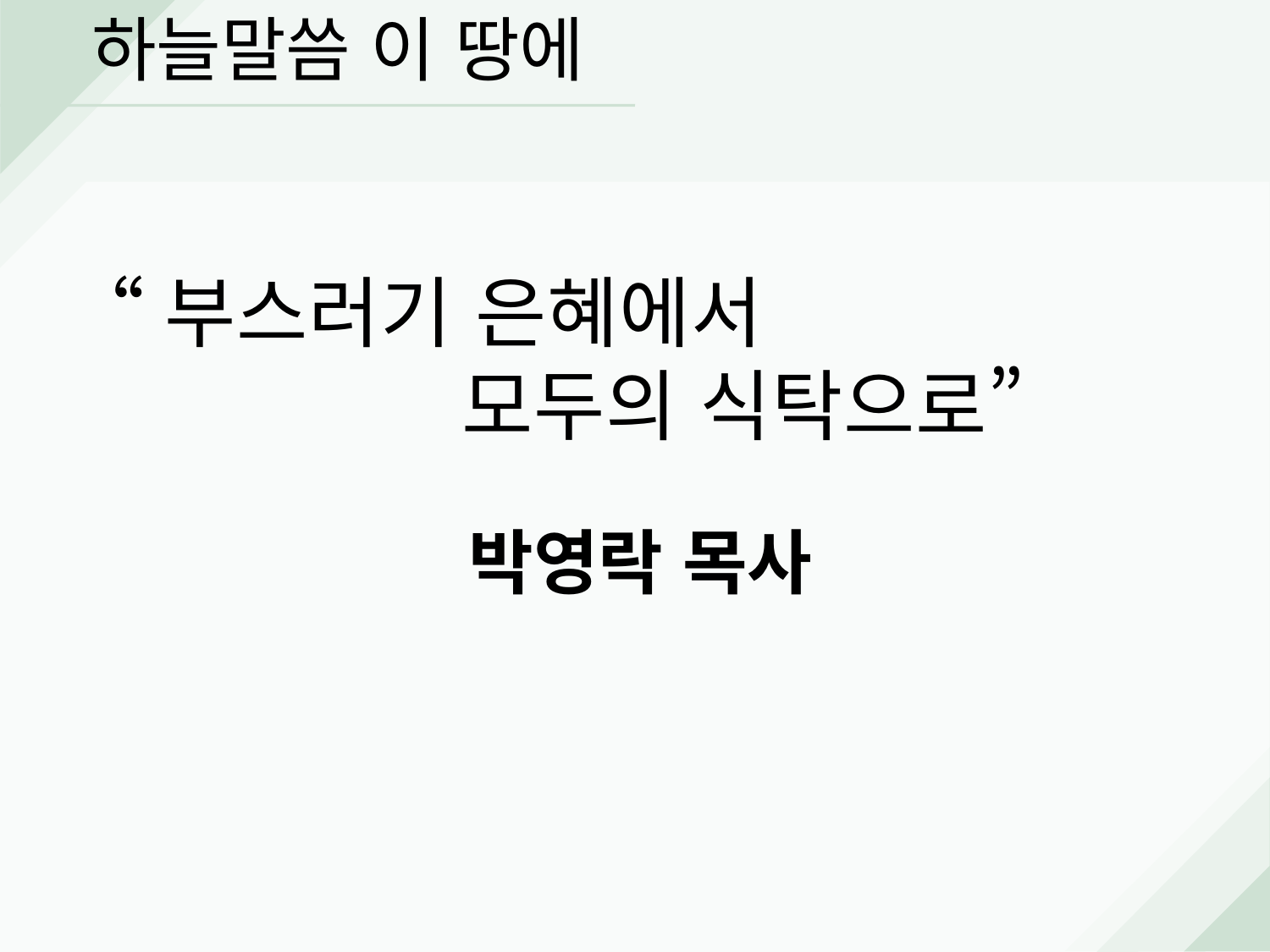

하늘말씀 이 땅에

   “부스러기 은혜에서
         모두의 식탁으로”
박영락 목사